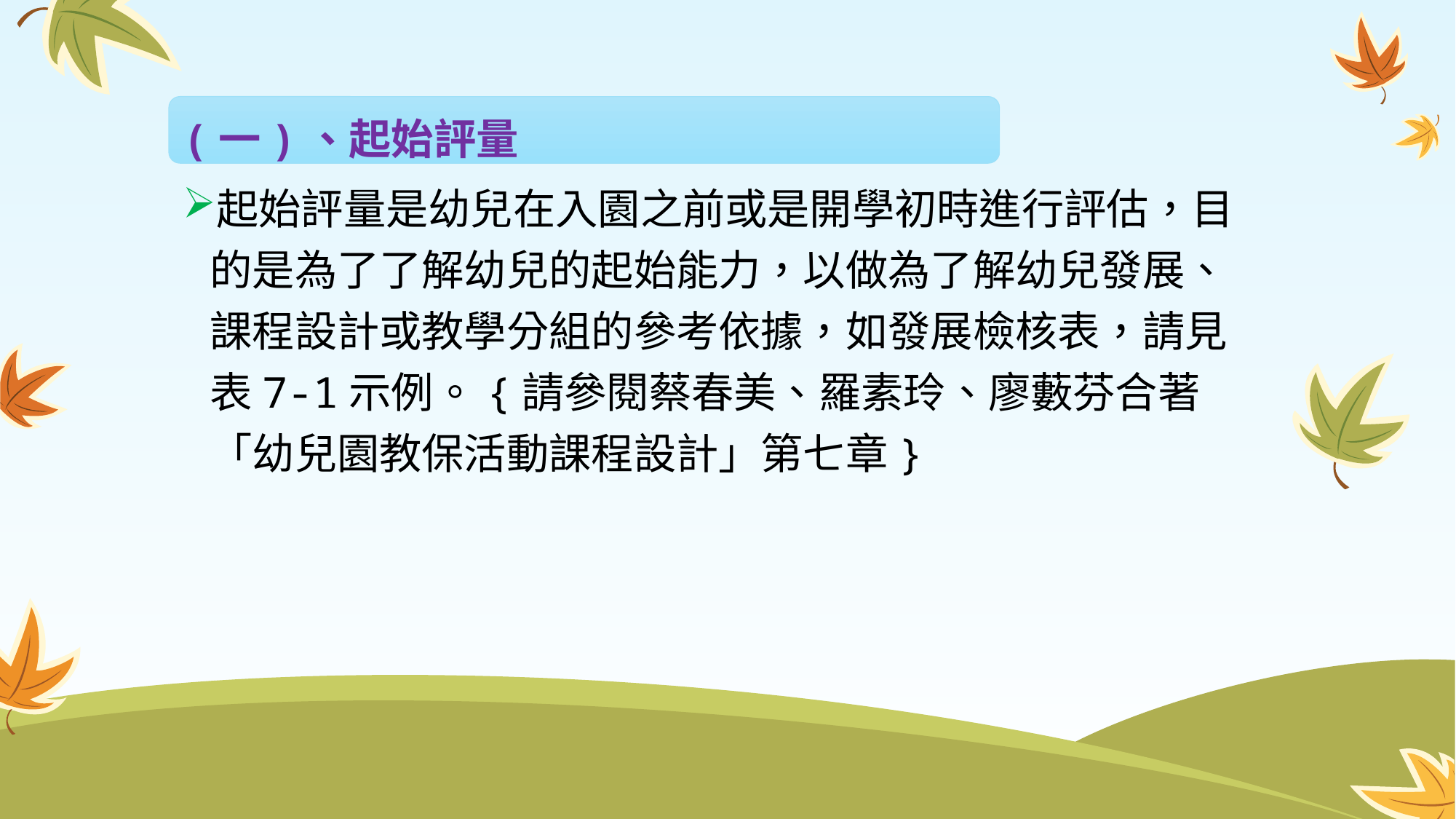

(一)、起始評量
起始評量是幼兒在入園之前或是開學初時進行評估，目的是為了了解幼兒的起始能力，以做為了解幼兒發展、課程設計或教學分組的參考依據，如發展檢核表，請見表7-1示例。{請參閱蔡春美、羅素玲、廖藪芬合著「幼兒園教保活動課程設計」第七章}